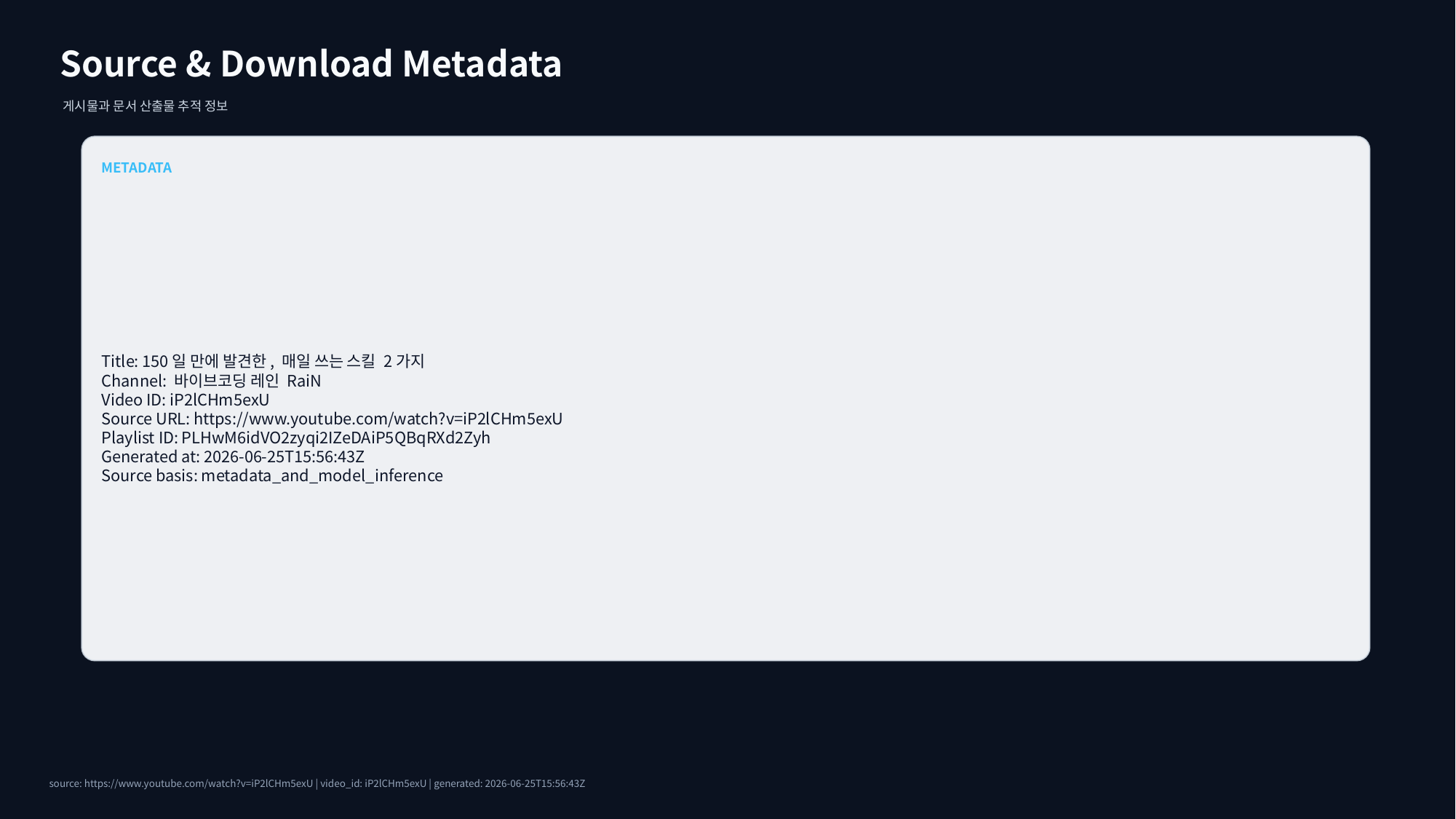

Source & Download Metadata
게시물과 문서 산출물 추적 정보

METADATA
Title: 150일 만에 발견한, 매일 쓰는 스킬 2가지
Channel: 바이브코딩 레인 RaiN
Video ID: iP2lCHm5exU
Source URL: https://www.youtube.com/watch?v=iP2lCHm5exU
Playlist ID: PLHwM6idVO2zyqi2IZeDAiP5QBqRXd2Zyh
Generated at: 2026-06-25T15:56:43Z
Source basis: metadata_and_model_inference
source: https://www.youtube.com/watch?v=iP2lCHm5exU | video_id: iP2lCHm5exU | generated: 2026-06-25T15:56:43Z